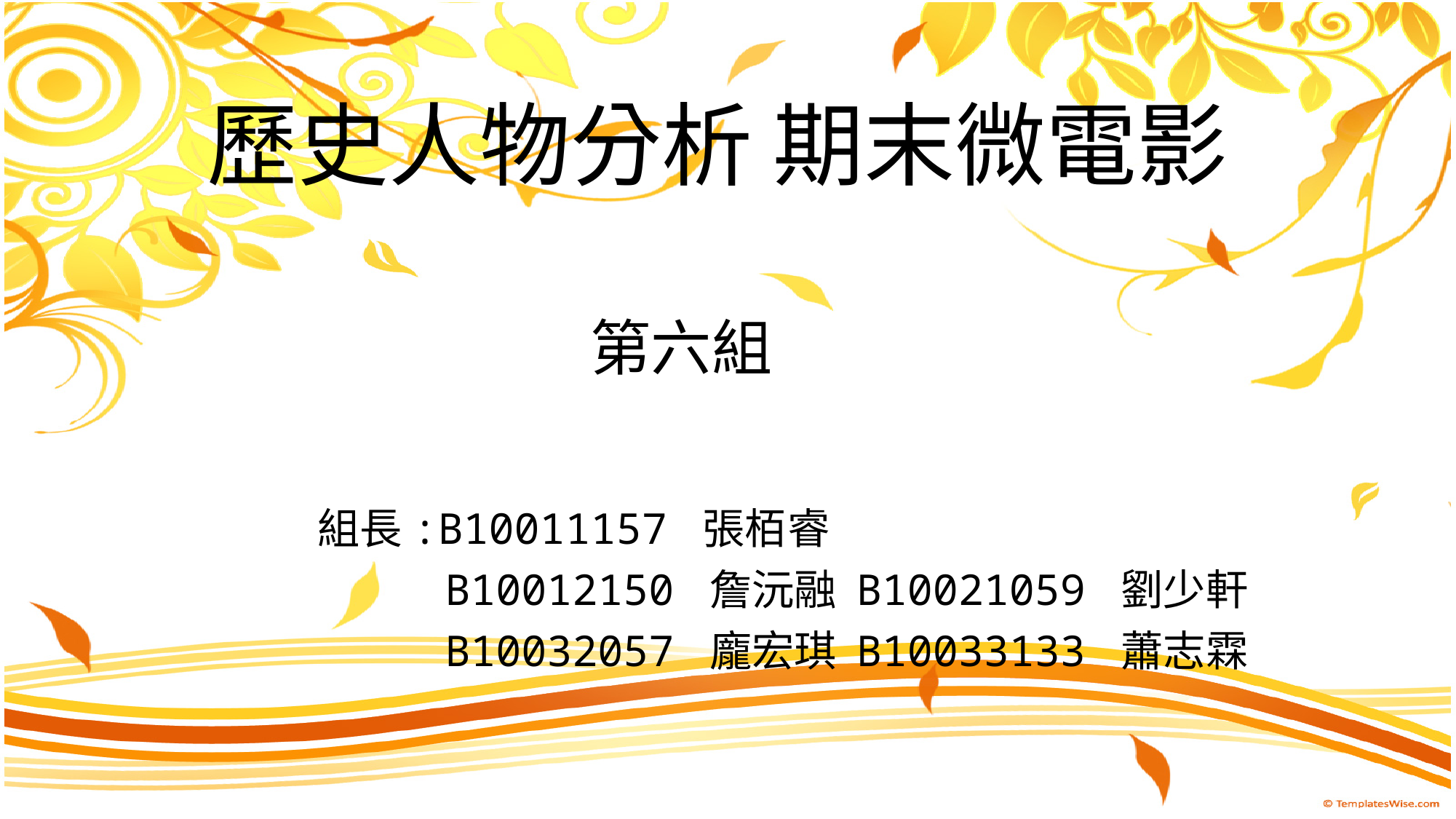

# 歷史人物分析 期末微電影
第六組

組長:B10011157 張栢睿
     B10012150 詹沅融 B10021059 劉少軒
     B10032057 龐宏琪 B10033133 蕭志霖